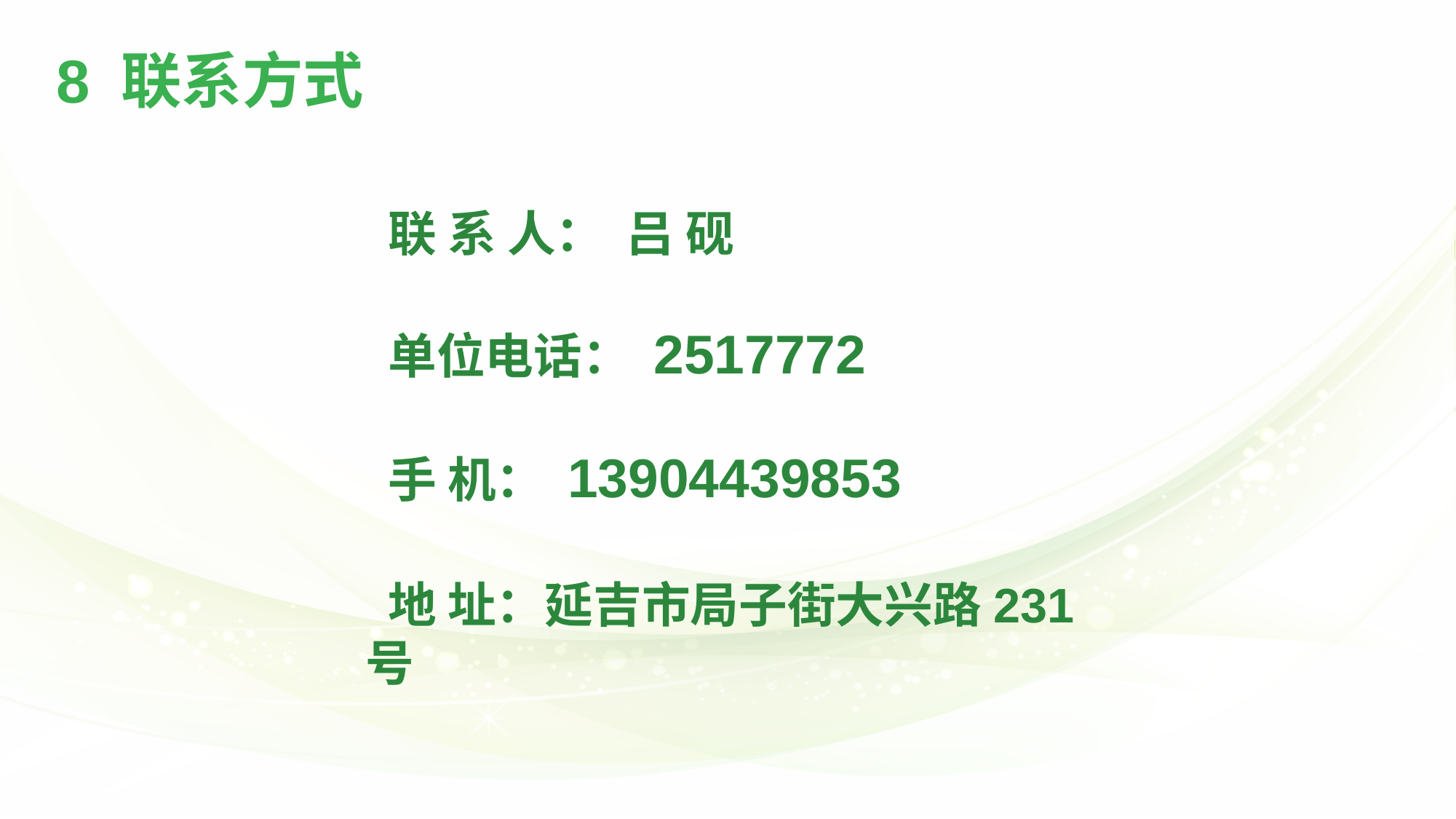

8 联系方式
 联 系 人：  吕 砚

 单位电话： 2517772

 手 机： 13904439853

 地 址：延吉市局子街大兴路231号